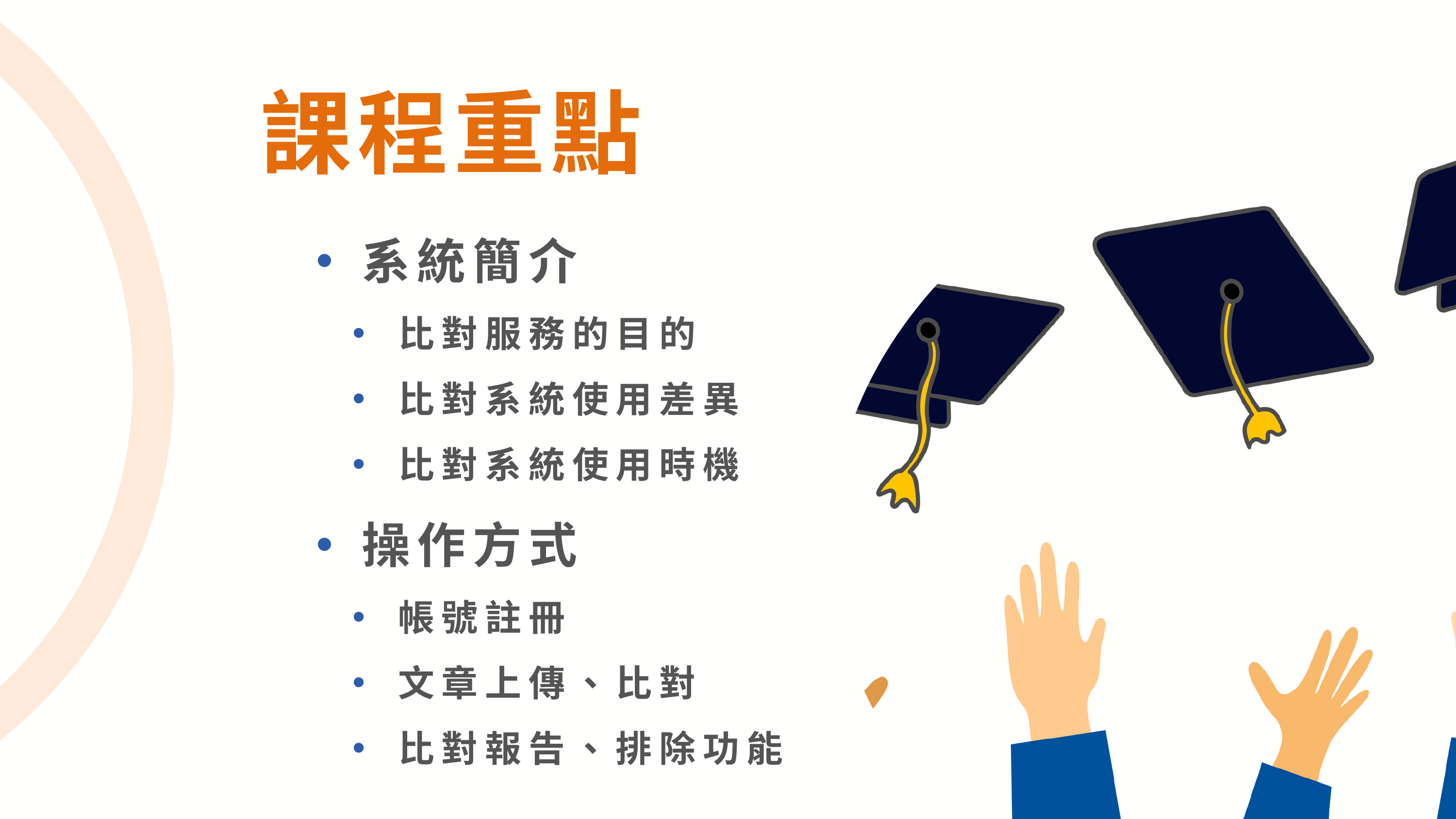

課程重點

系統簡介
比對服務的目的
比對系統使用差異
比對系統使用時機
操作方式
帳號註冊
文章上傳、比對
比對報告、排除功能